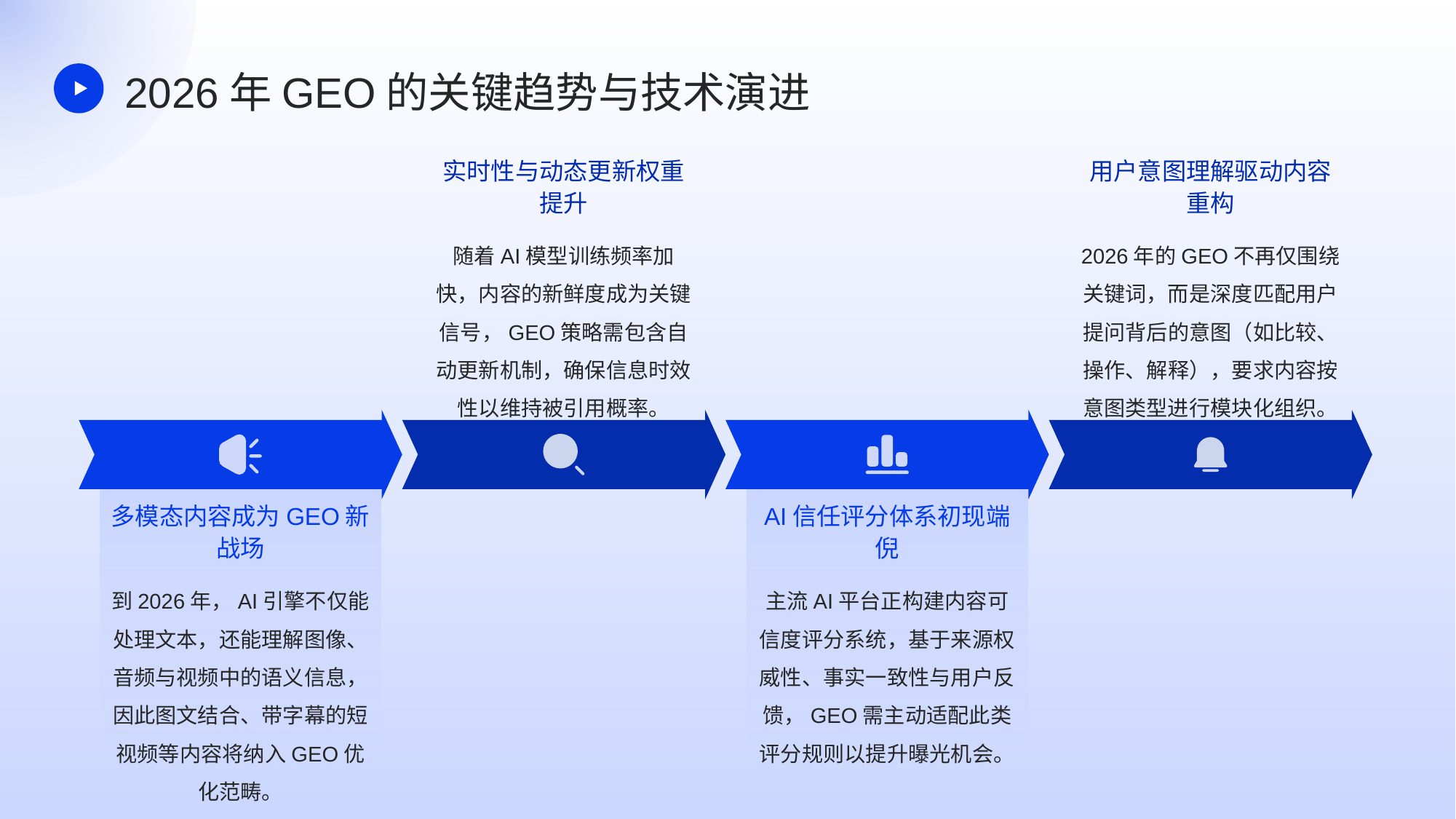

2026年GEO的关键趋势与技术演进

实时性与动态更新权重提升
用户意图理解驱动内容重构
随着AI模型训练频率加快，内容的新鲜度成为关键信号，GEO策略需包含自动更新机制，确保信息时效性以维持被引用概率。
2026年的GEO不再仅围绕关键词，而是深度匹配用户提问背后的意图（如比较、操作、解释），要求内容按意图类型进行模块化组织。

多模态内容成为GEO新战场
AI信任评分体系初现端倪
到2026年，AI引擎不仅能处理文本，还能理解图像、音频与视频中的语义信息，因此图文结合、带字幕的短视频等内容将纳入GEO优化范畴。
主流AI平台正构建内容可信度评分系统，基于来源权威性、事实一致性与用户反馈，GEO需主动适配此类评分规则以提升曝光机会。